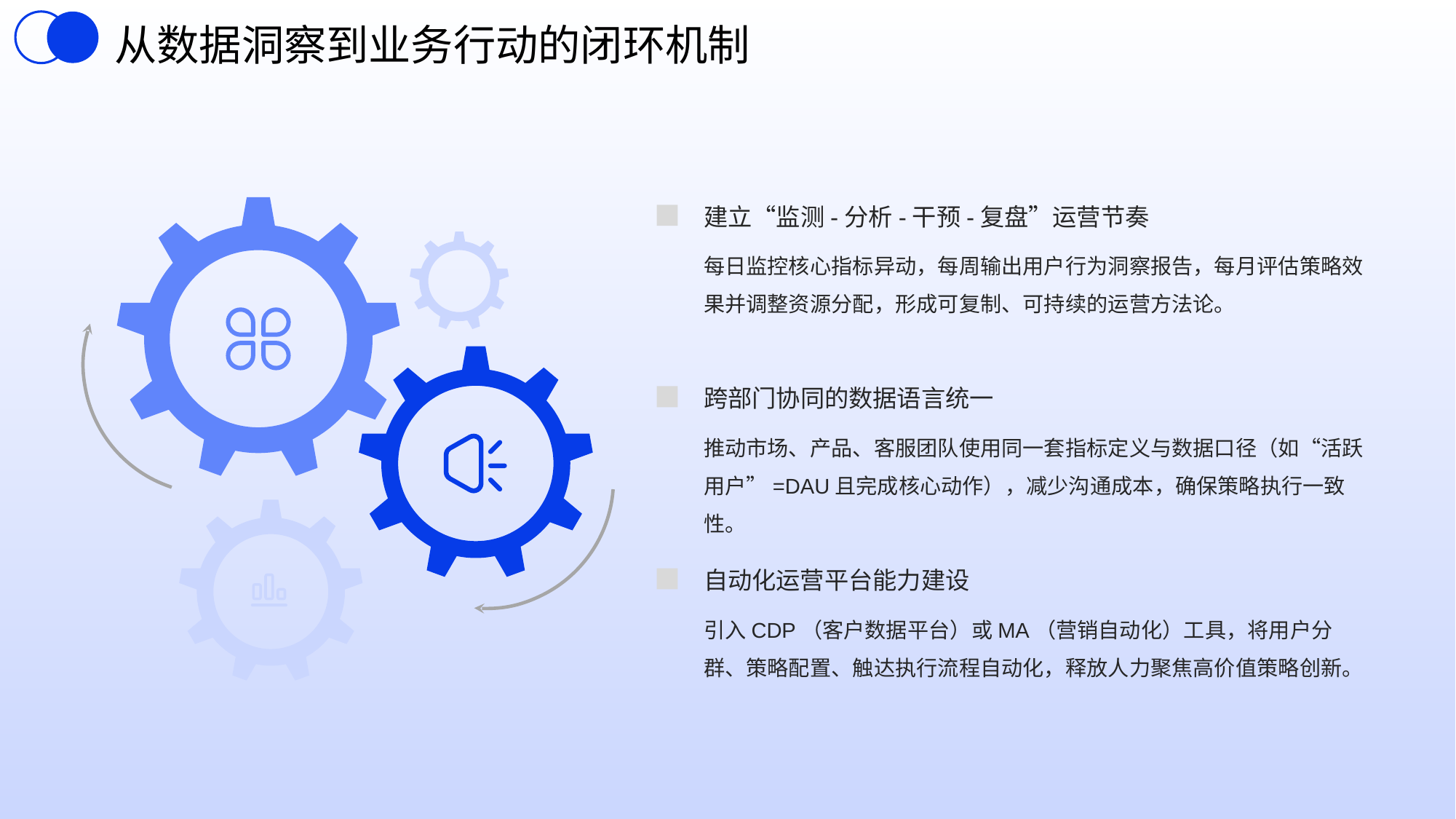

从数据洞察到业务行动的闭环机制
建立“监测-分析-干预-复盘”运营节奏

每日监控核心指标异动，每周输出用户行为洞察报告，每月评估策略效果并调整资源分配，形成可复制、可持续的运营方法论。

跨部门协同的数据语言统一

推动市场、产品、客服团队使用同一套指标定义与数据口径（如“活跃用户”=DAU且完成核心动作），减少沟通成本，确保策略执行一致性。

自动化运营平台能力建设

引入CDP（客户数据平台）或MA（营销自动化）工具，将用户分群、策略配置、触达执行流程自动化，释放人力聚焦高价值策略创新。